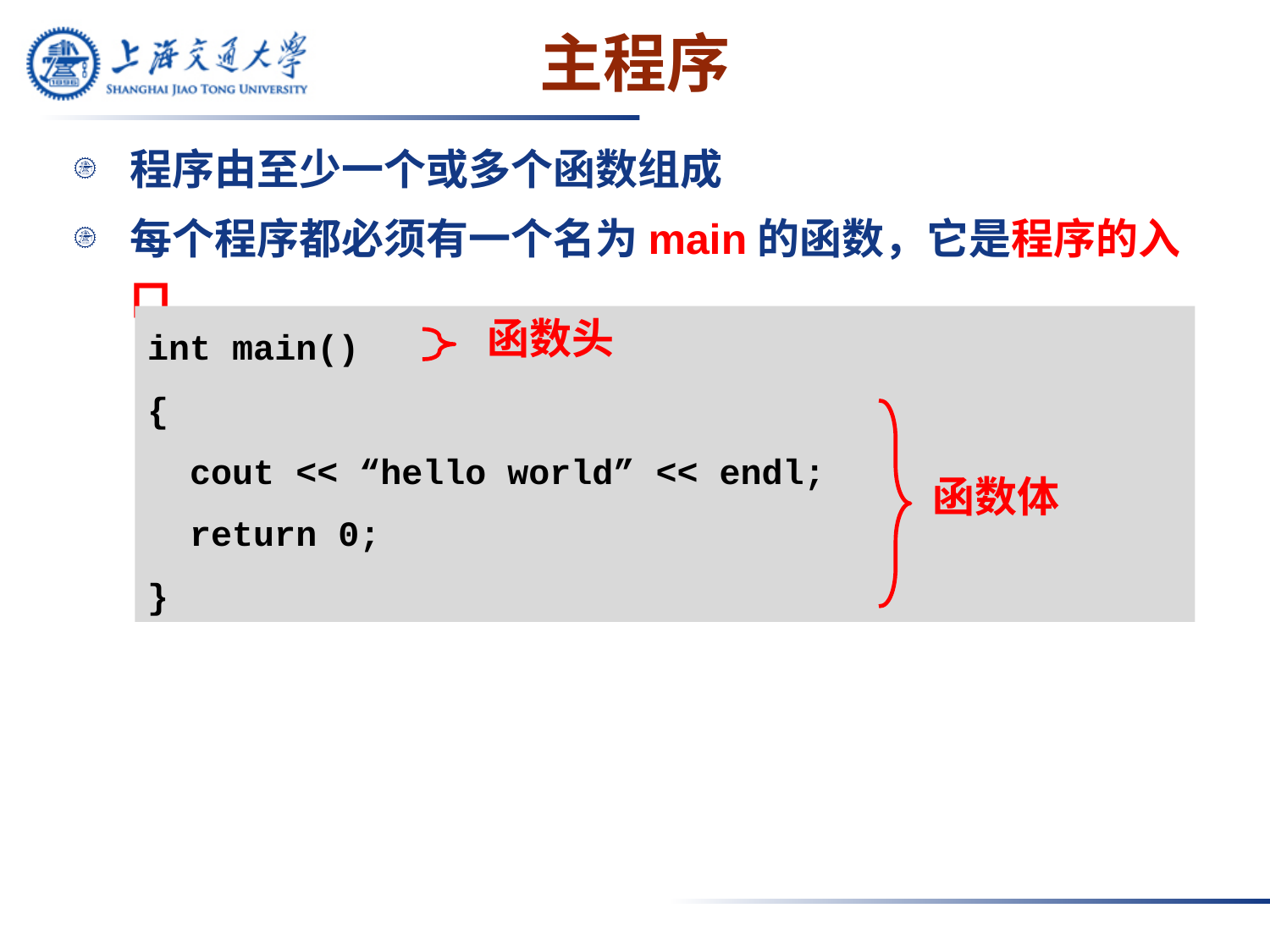

# 主程序
程序由至少一个或多个函数组成
每个程序都必须有一个名为main的函数，它是程序的入口
int main()
{
  cout << “hello world” << endl;
  return 0;
}
函数头

函数体